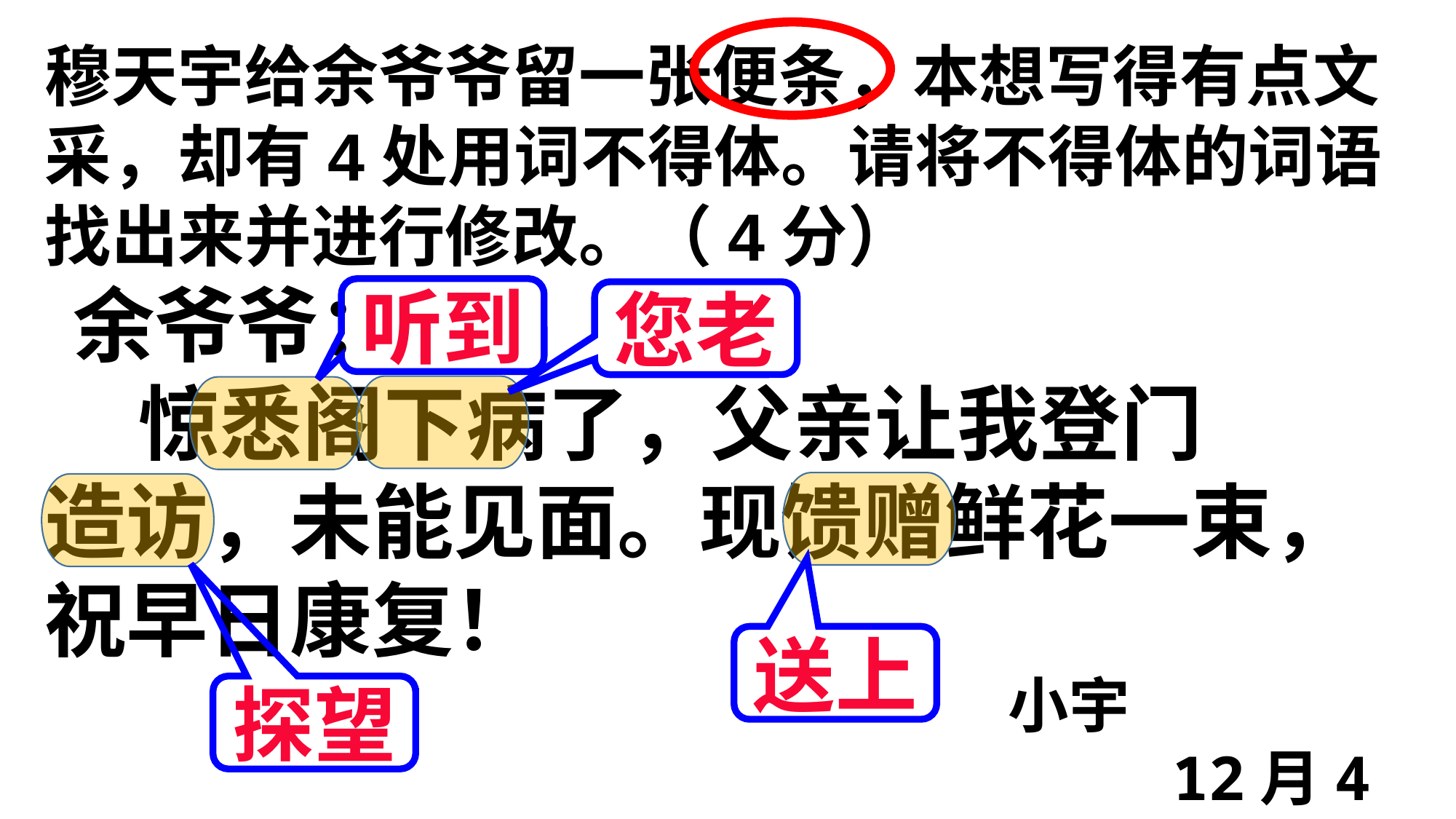

穆天宇给余爷爷留一张便条，本想写得有点文采，却有4处用词不得体。请将不得体的词语找出来并进行修改。（4分）
 余爷爷：
    惊悉阁下病了，父亲让我登门
造访，未能见面。现馈赠鲜花一束，祝早日康复！
　　　　　　　　　　　　　　　    小宇
                               12月4日
听到
您老

送上
探望